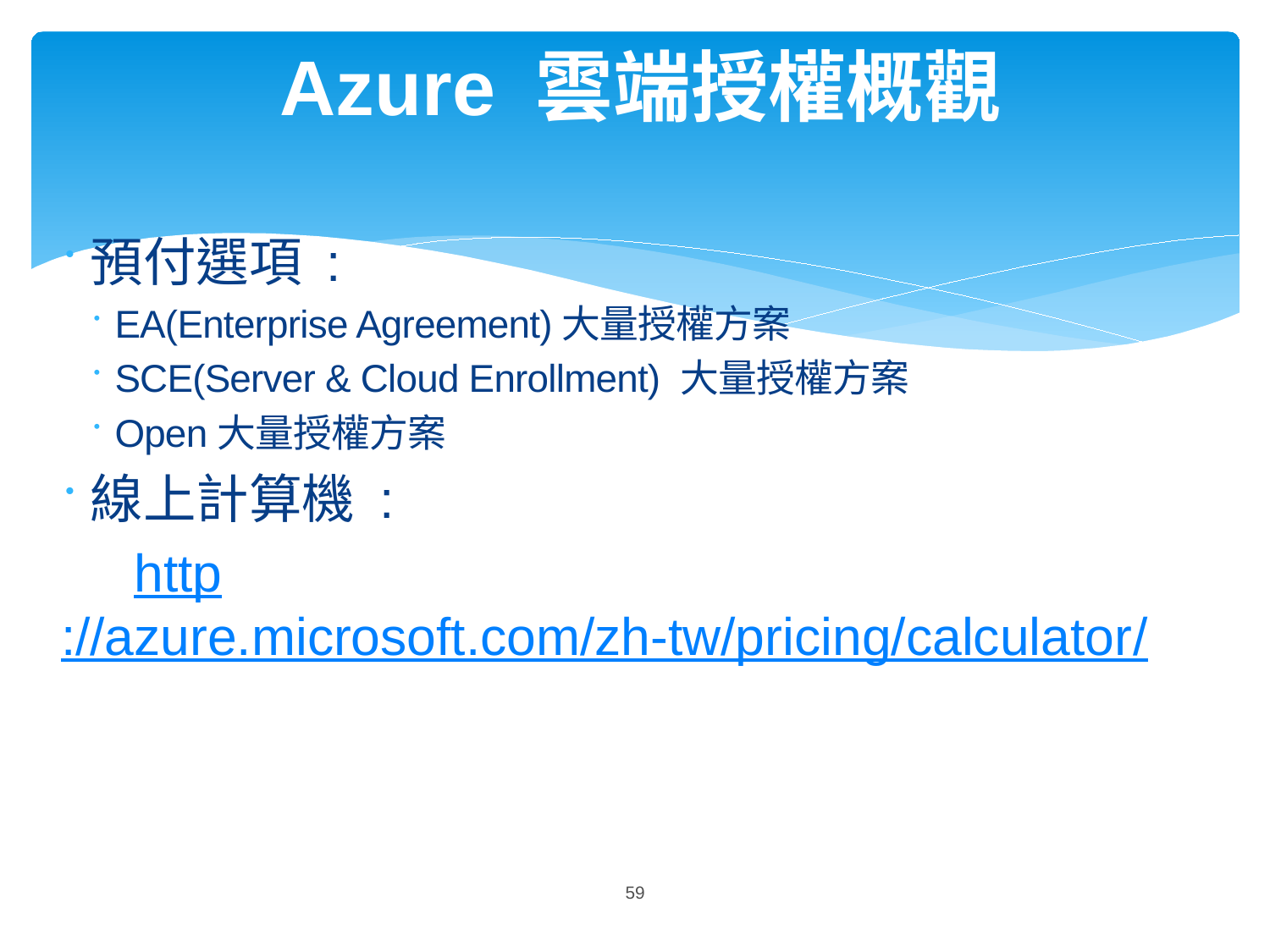

# Azure 雲端授權概觀
預付選項 :
EA(Enterprise Agreement)大量授權方案
SCE(Server & Cloud Enrollment) 大量授權方案
Open大量授權方案
線上計算機 :
     http://azure.microsoft.com/zh-tw/pricing/calculator/

59